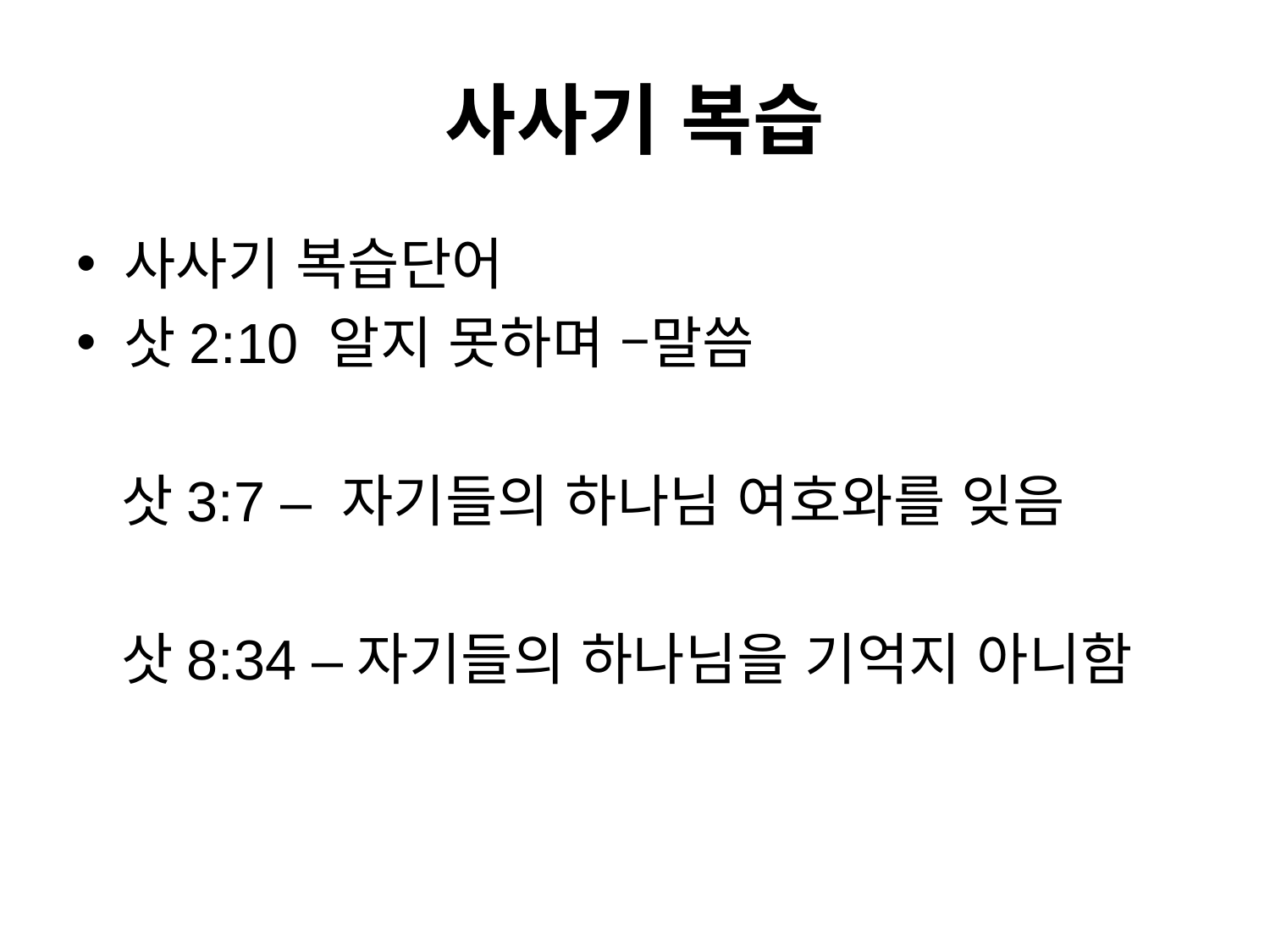

# 사사기 복습
사사기 복습단어
삿2:10 알지 못하며 –말씀

  삿3:7 – 자기들의 하나님 여호와를 잊음

  삿8:34 –자기들의 하나님을 기억지 아니함